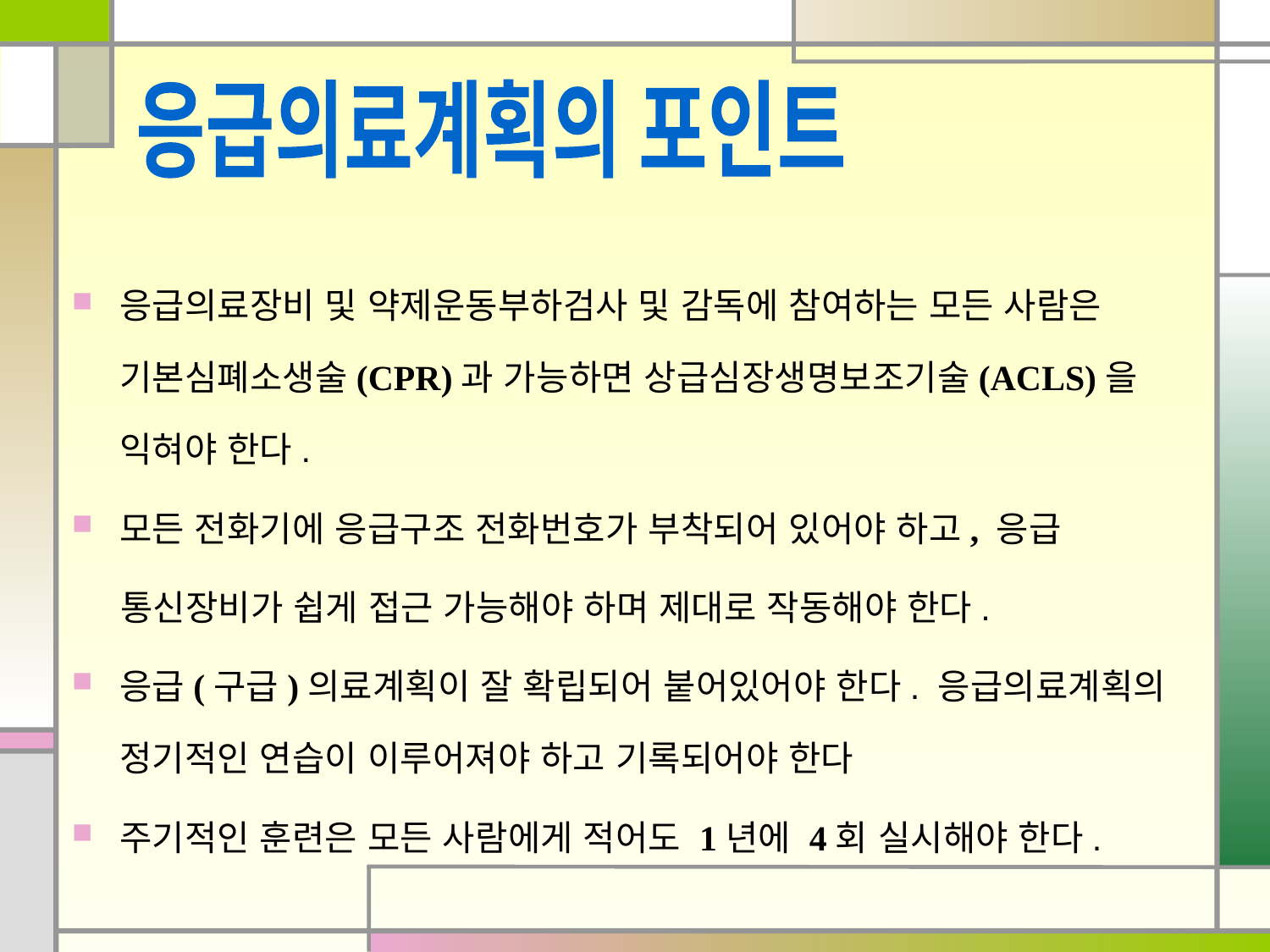

응급의료계획의 포인트
응급의료장비 및 약제운동부하검사 및 감독에 참여하는 모든 사람은 기본심폐소생술(CPR)과 가능하면 상급심장생명보조기술(ACLS)을 익혀야 한다.
모든 전화기에 응급구조 전화번호가 부착되어 있어야 하고, 응급
    통신장비가 쉽게 접근 가능해야 하며 제대로 작동해야 한다.
응급(구급)의료계획이 잘 확립되어 붙어있어야 한다. 응급의료계획의 정기적인 연습이 이루어져야 하고 기록되어야 한다
주기적인 훈련은 모든 사람에게 적어도 1년에 4회 실시해야 한다.